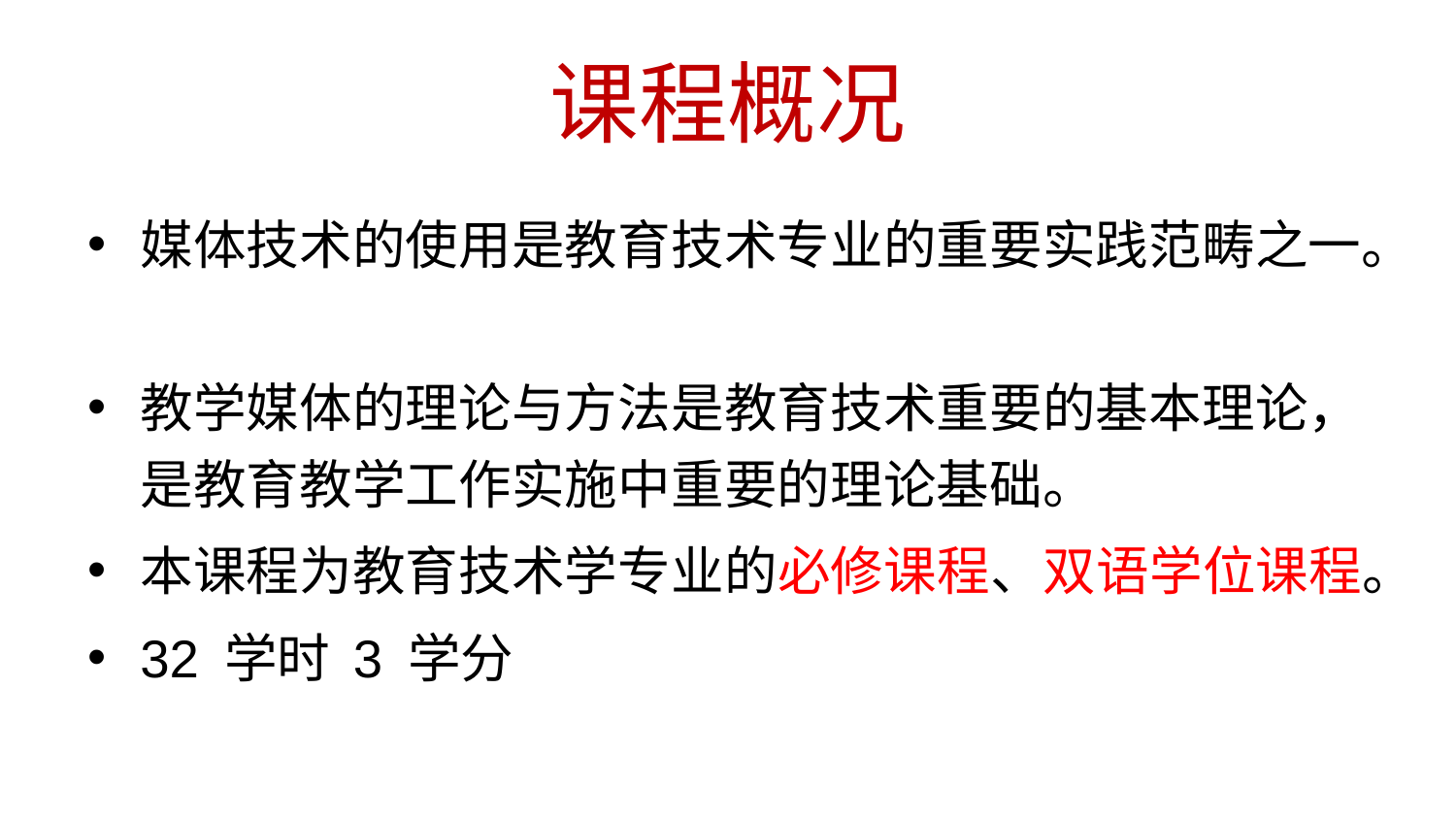

# 课程概况
媒体技术的使用是教育技术专业的重要实践范畴之一。
教学媒体的理论与方法是教育技术重要的基本理论，是教育教学工作实施中重要的理论基础。
本课程为教育技术学专业的必修课程、双语学位课程。
32 学时 3 学分